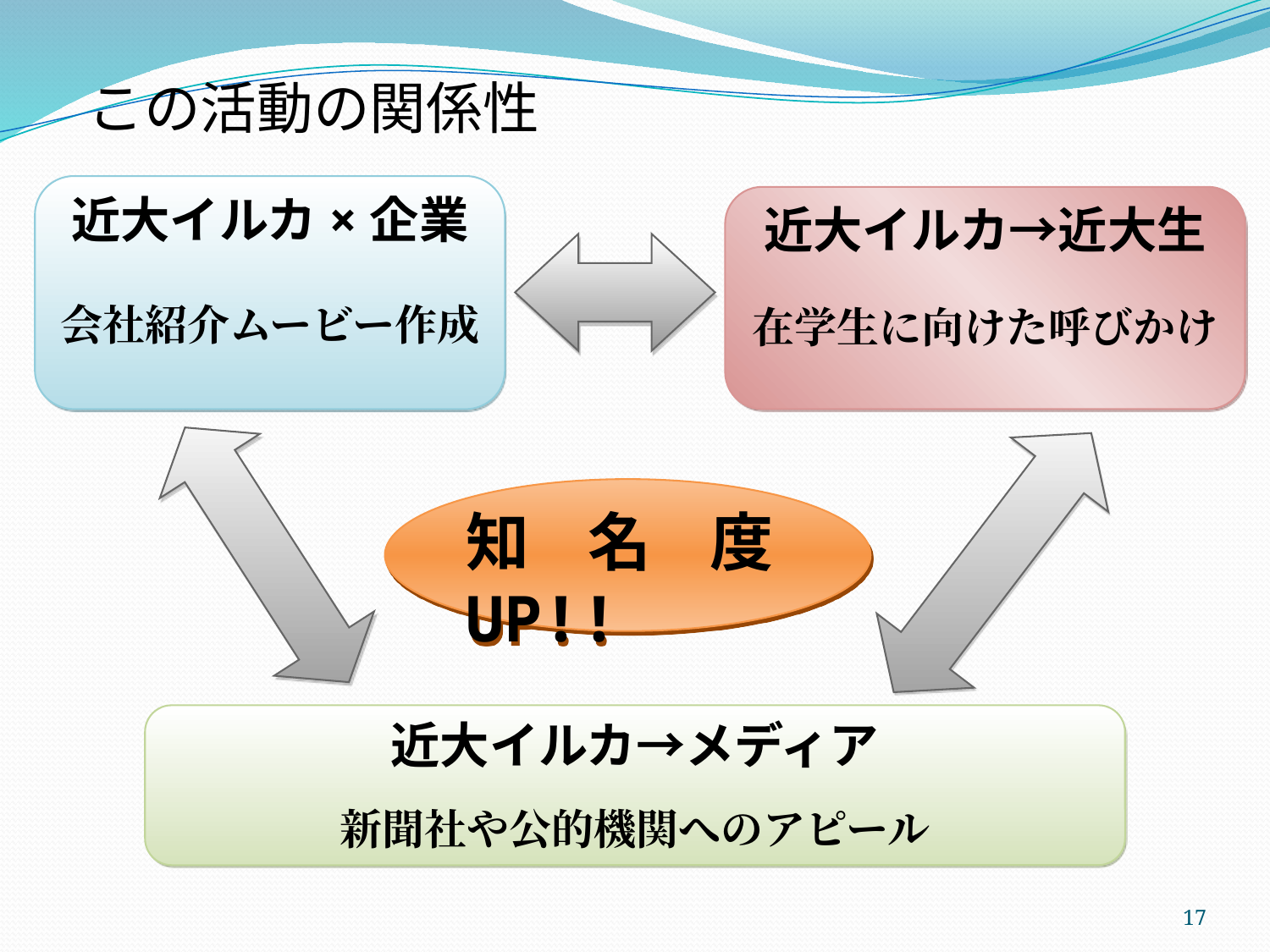

この活動の関係性
近大イルカ×企業

会社紹介ムービー作成

近大イルカ→近大生

在学生に向けた呼びかけ

知名度UP!!
近大イルカ→メディア

新聞社や公的機関へのアピール

17